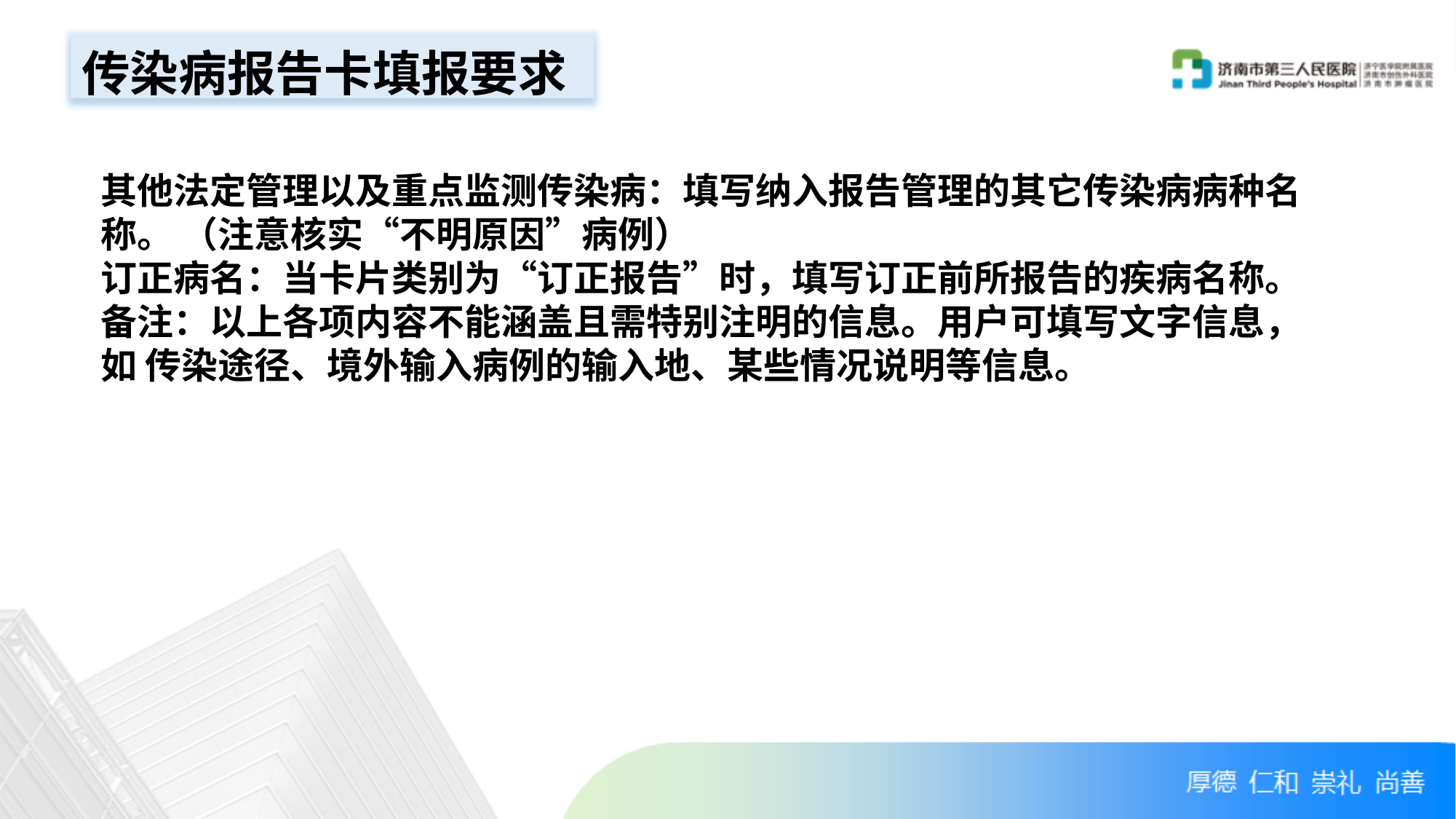

传染病报告卡填报要求
其他法定管理以及重点监测传染病：填写纳入报告管理的其它传染病病种名称。 （注意核实“不明原因”病例）
订正病名：当卡片类别为“订正报告”时，填写订正前所报告的疾病名称。 备注：以上各项内容不能涵盖且需特别注明的信息。用户可填写文字信息，如 传染途径、境外输入病例的输入地、某些情况说明等信息。